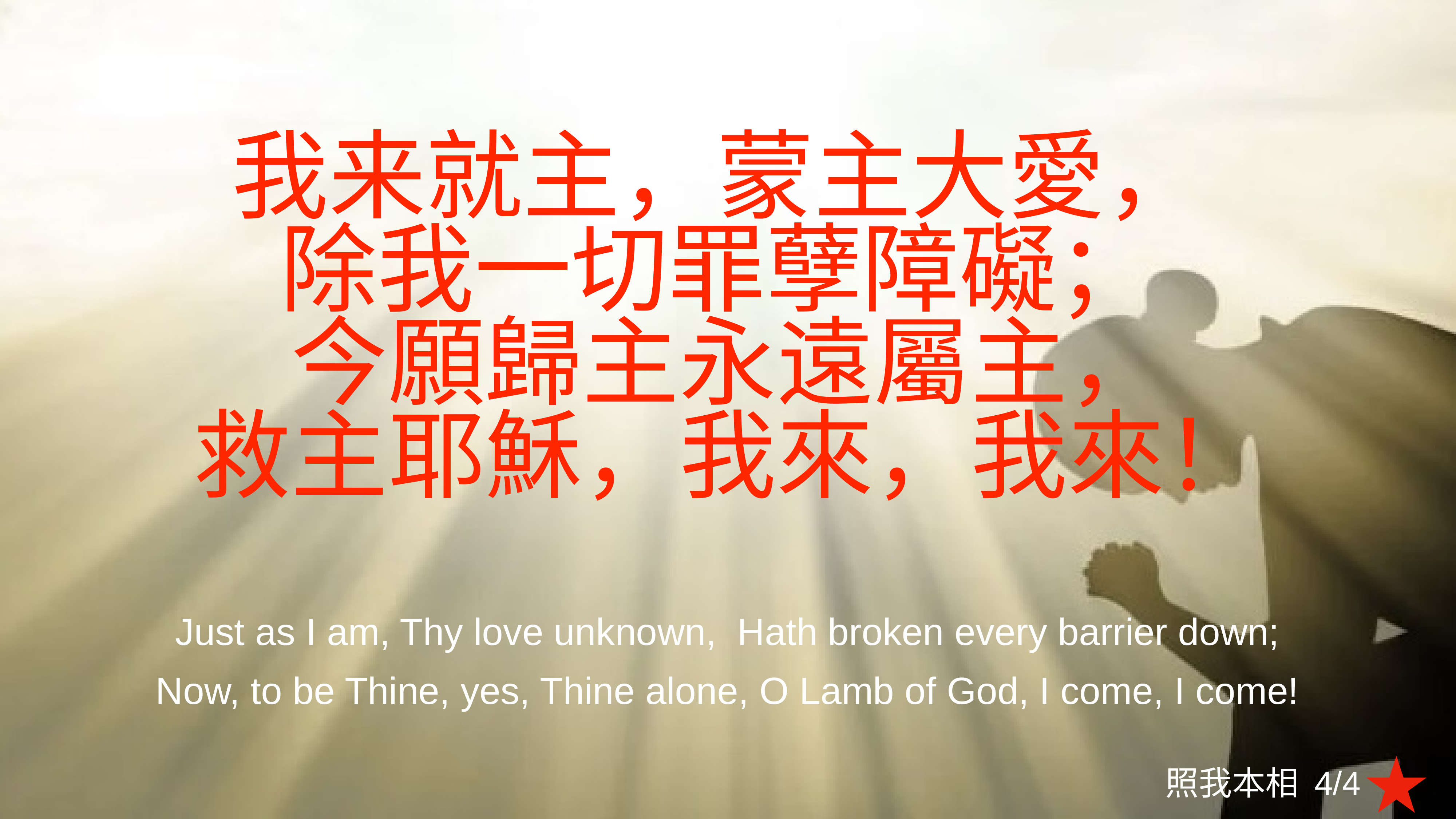

# 我来就主，蒙主大愛，
除我一切罪孽障礙；
今願歸主永遠屬主，
救主耶穌，我來，我來！
Just as I am, Thy love unknown,  Hath broken every barrier down;
Now, to be Thine, yes, Thine alone, O Lamb of God, I come, I come!
照我本相 4/4